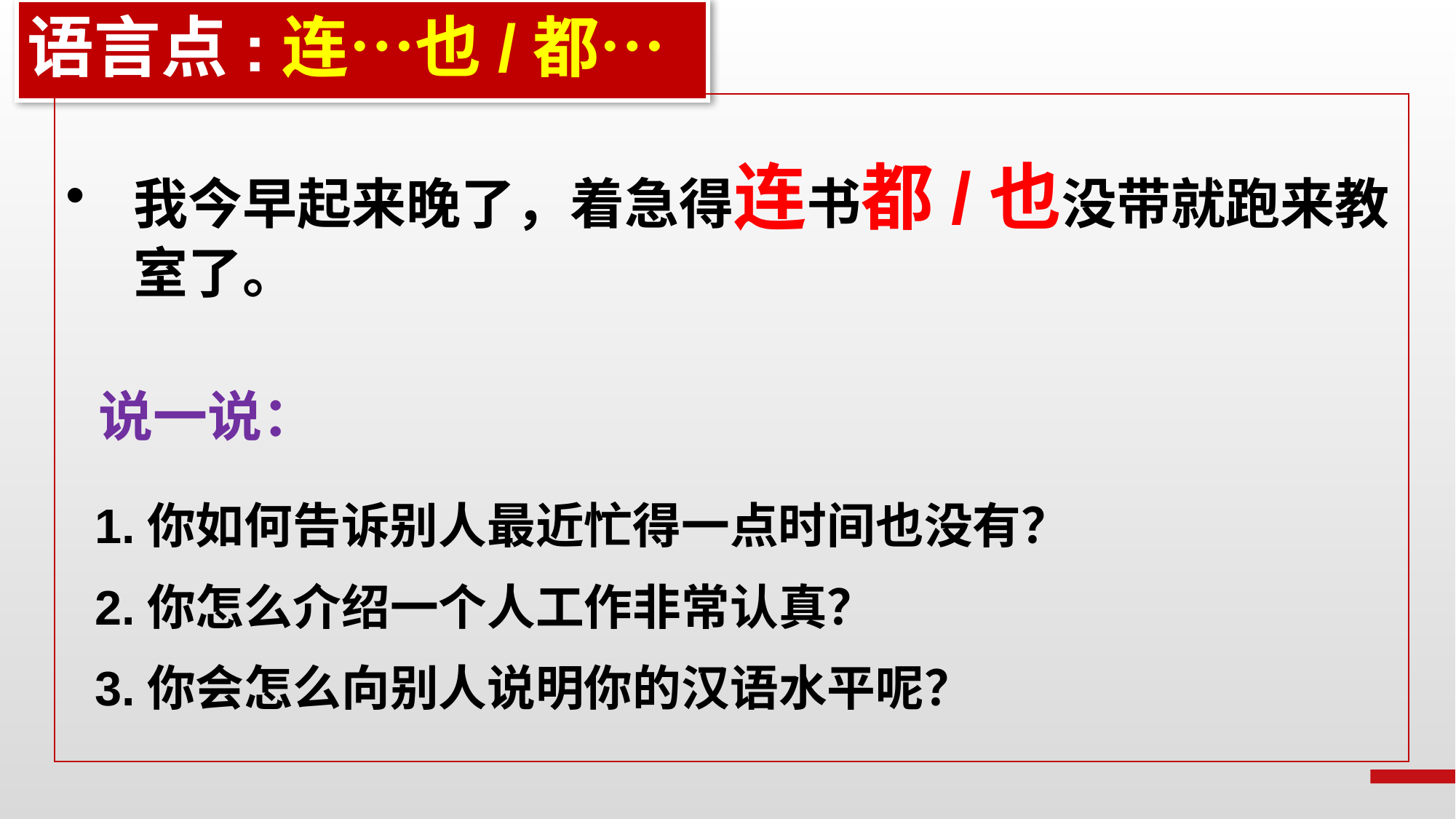

语言点:连…也/都…

我今早起来晚了，着急得连书都/也没带就跑来教室了。
说一说：
1.你如何告诉别人最近忙得一点时间也没有？
2.你怎么介绍一个人工作非常认真？
3.你会怎么向别人说明你的汉语水平呢？